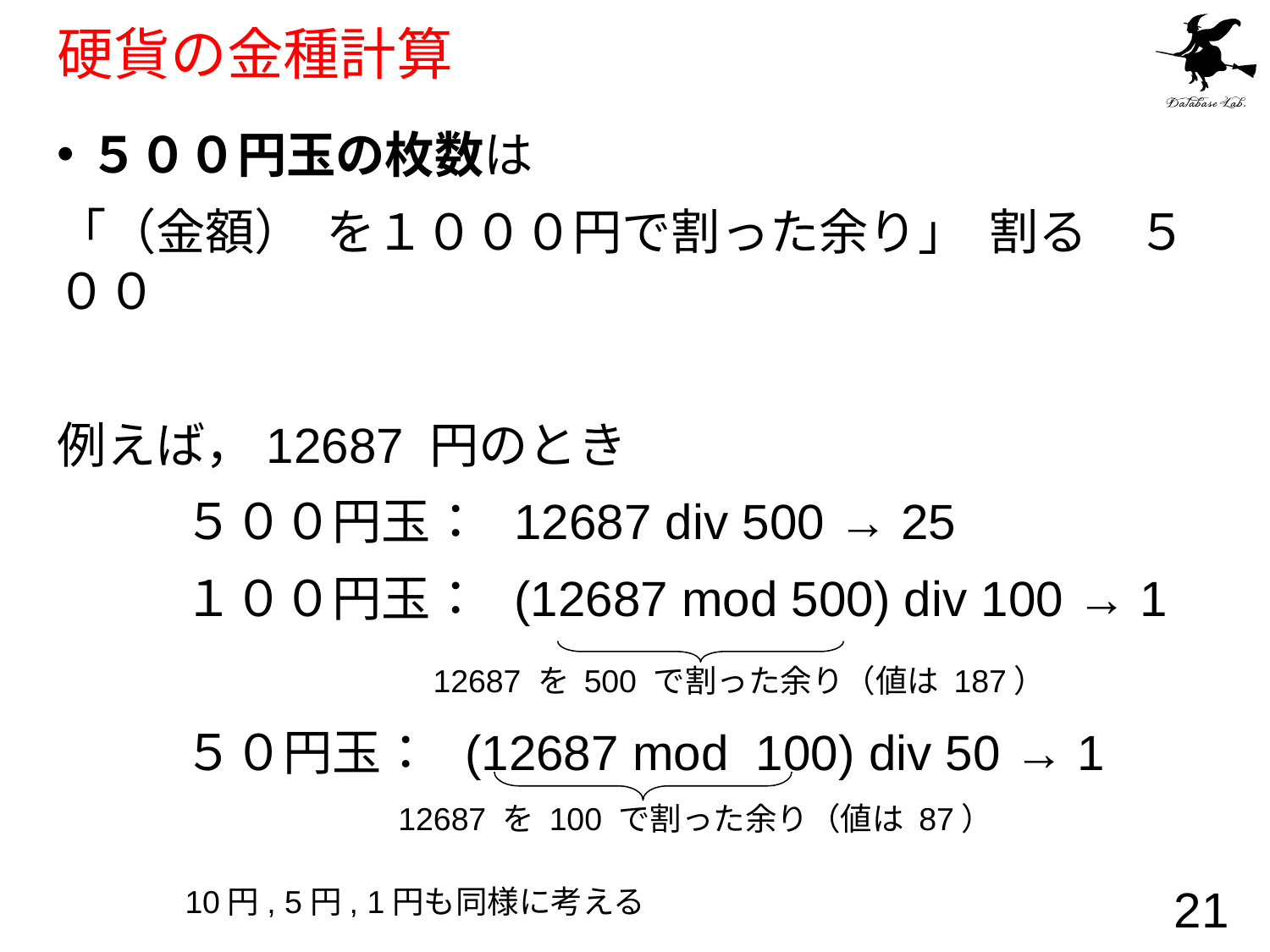

# 硬貨の金種計算
５００円玉の枚数は
「（金額）  を１０００円で割った余り」  割る　５００

例えば，12687 円のとき
	５００円玉：  12687 div 500 → 25
	１００円玉：  (12687 mod 500) div 100 → 1

	５０円玉：  (12687 mod  100) div 50 → 1

12687 を 500 で割った余り（値は 187）
12687 を 100 で割った余り（値は 87）
10円, 5円, 1円も同様に考える
21